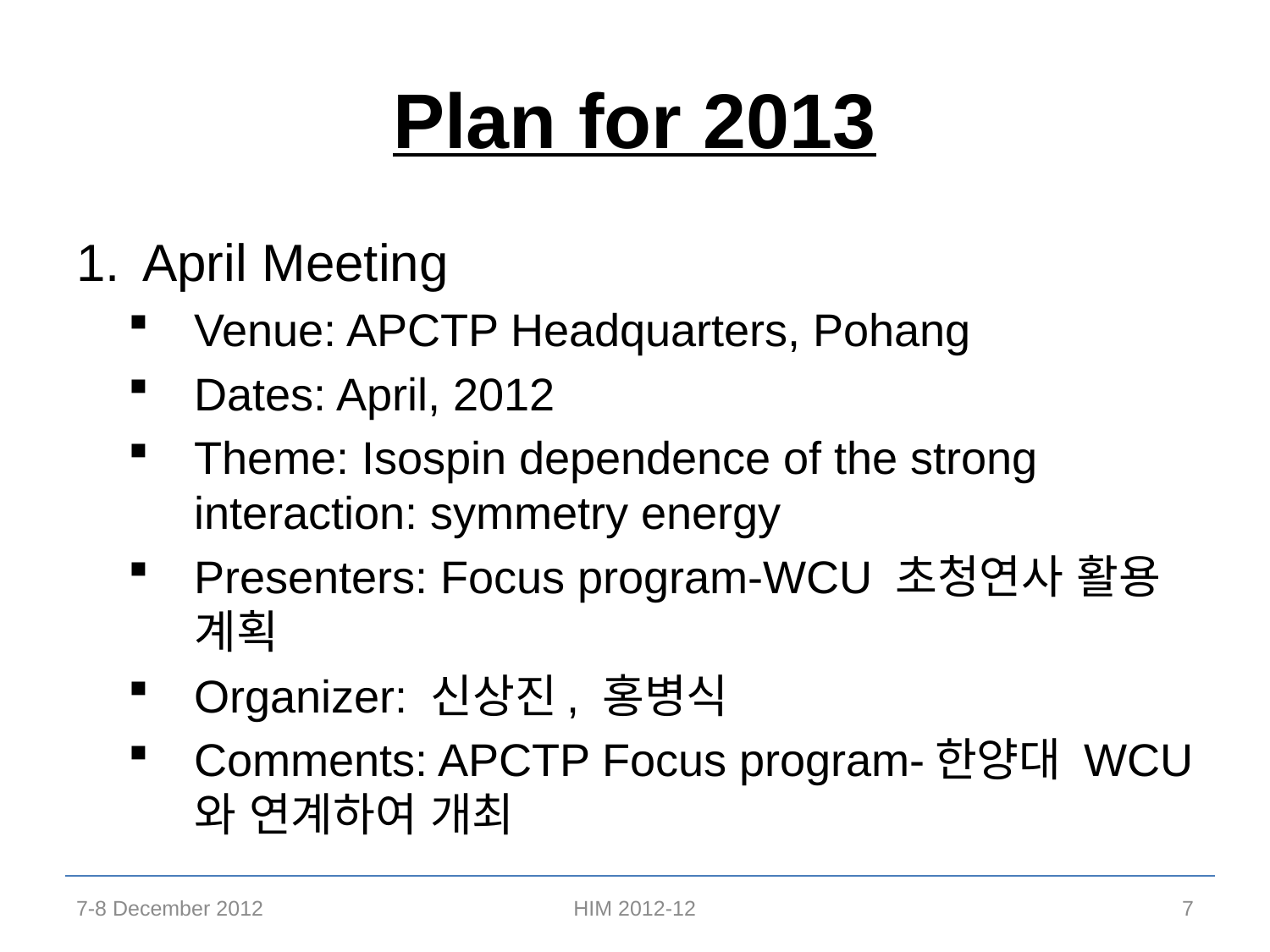

# Plan for 2013
April Meeting
Venue: APCTP Headquarters, Pohang
Dates: April, 2012
Theme: Isospin dependence of the strong interaction: symmetry energy
Presenters: Focus program-WCU 초청연사 활용 계획
Organizer: 신상진, 홍병식
Comments: APCTP Focus program-한양대 WCU와 연계하여 개최
7-8 December 2012
HIM 2012-12
7